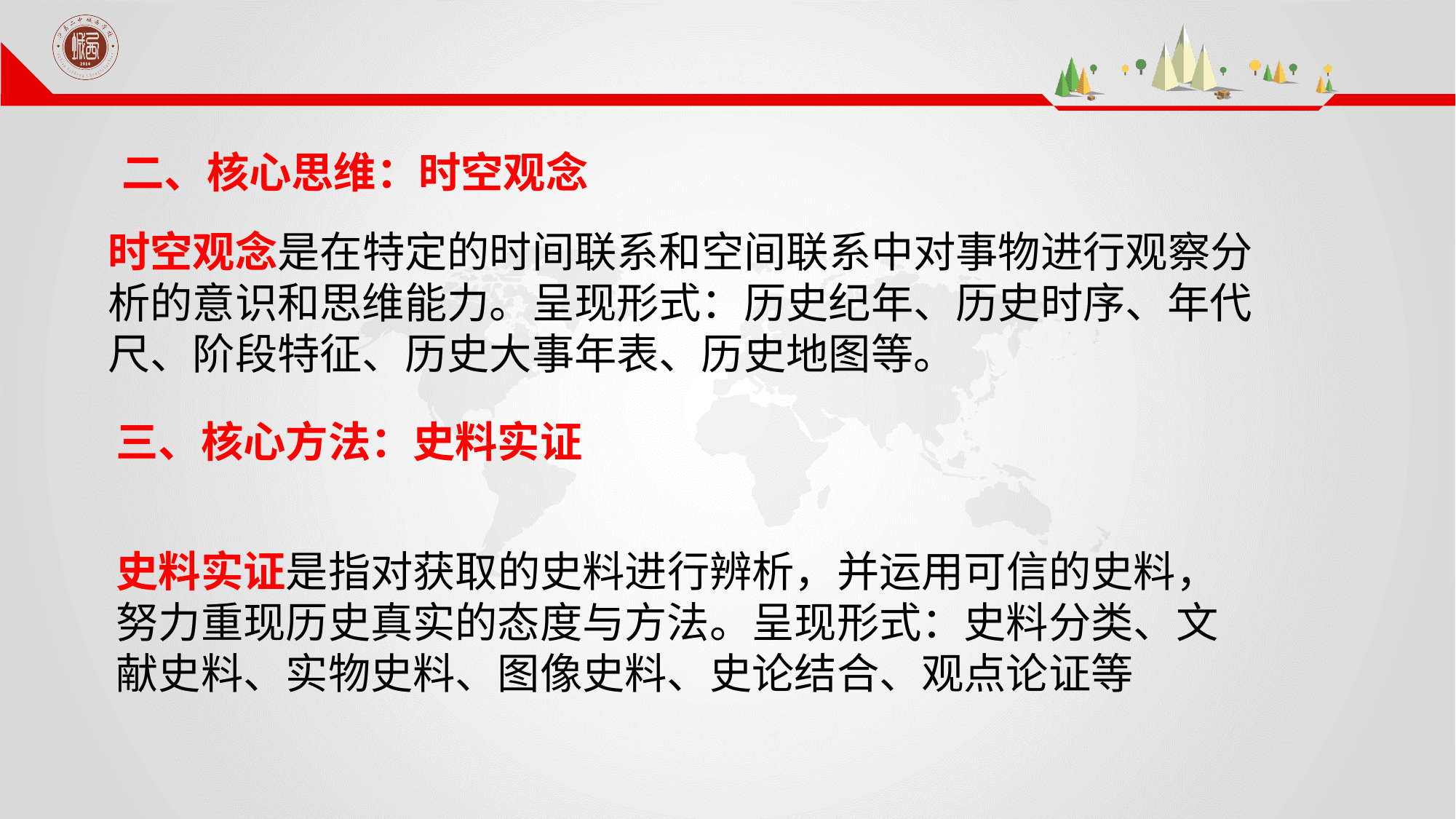

二、核心思维：时空观念
时空观念是在特定的时间联系和空间联系中对事物进行观察分析的意识和思维能力。呈现形式：历史纪年、历史时序、年代尺、阶段特征、历史大事年表、历史地图等。
三、核心方法：史料实证
史料实证是指对获取的史料进行辨析，并运用可信的史料，努力重现历史真实的态度与方法。呈现形式：史料分类、文献史料、实物史料、图像史料、史论结合、观点论证等